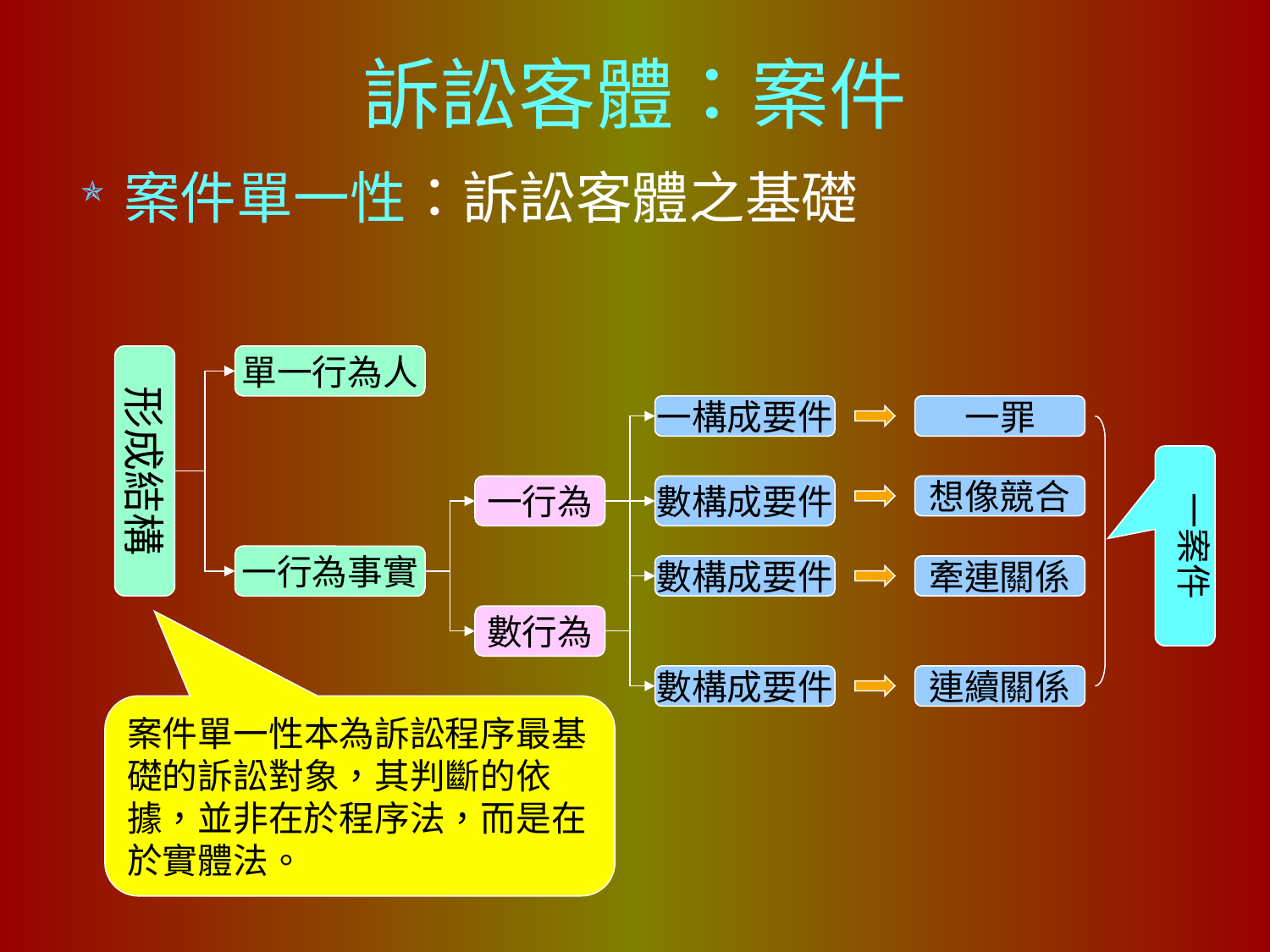

# 訴訟客體：案件
案件單一性：訴訟客體之基礎
形成結構
單一行為人
一構成要件
一罪

一案件
一行為
數構成要件
想像競合

一行為事實
數構成要件
牽連關係

數行為
數構成要件
連續關係

案件單一性本為訴訟程序最基礎的訴訟對象，其判斷的依據，並非在於程序法，而是在於實體法。